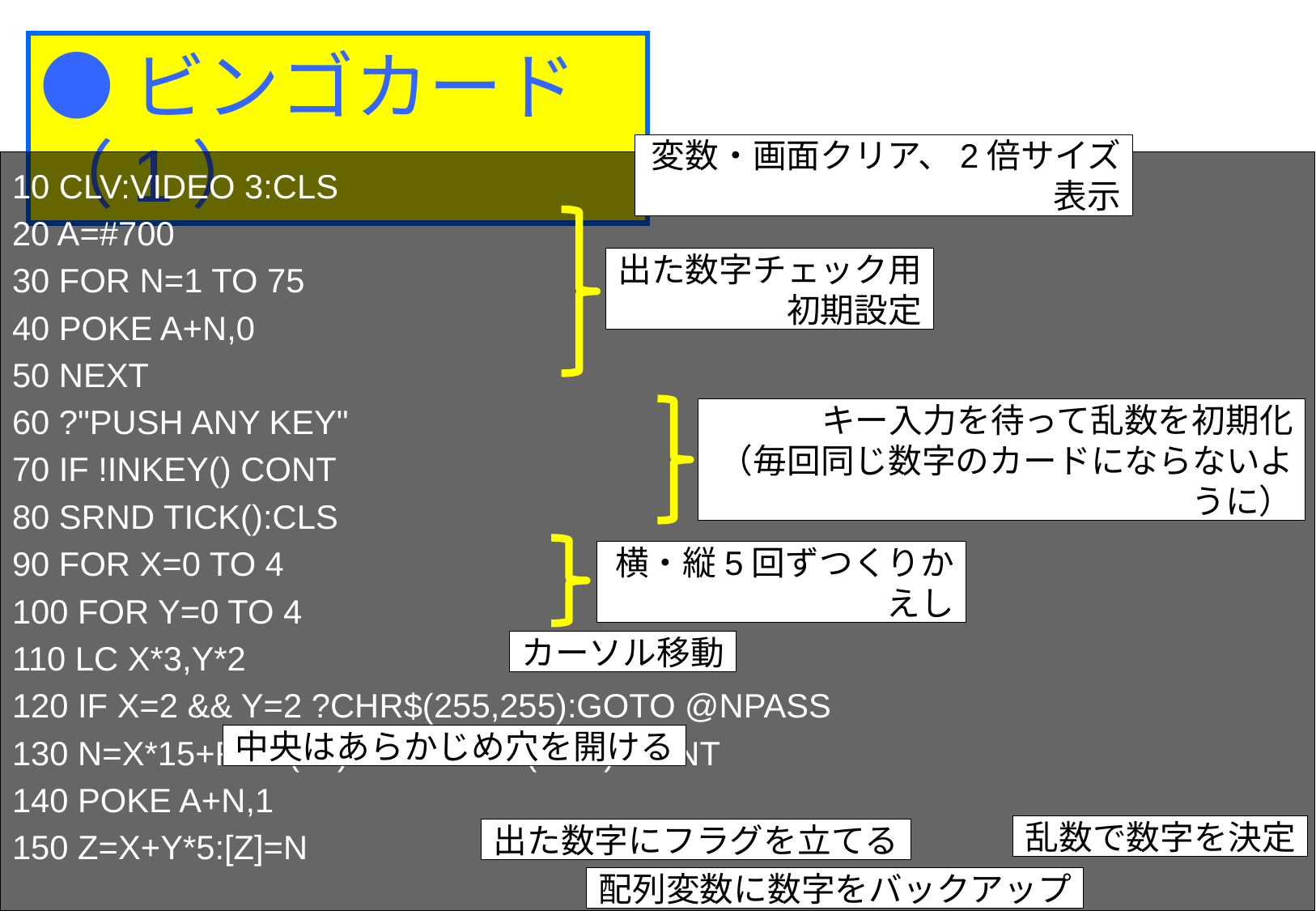

●ビンゴカード（1）
10 CLV:VIDEO 3:CLS
20 A=#700
30 FOR N=1 TO 75
40 POKE A+N,0
50 NEXT
60 ?"PUSH ANY KEY"
70 IF !INKEY() CONT
80 SRND TICK():CLS
90 FOR X=0 TO 4
100 FOR Y=0 TO 4
110 LC X*3,Y*2
120 IF X=2 && Y=2 ?CHR$(255,255):GOTO @NPASS
130 N=X*15+RND(15)+1:IF PEEK(A+N) CONT
140 POKE A+N,1
150 Z=X+Y*5:[Z]=N
変数・画面クリア、2倍サイズ表示

出た数字チェック用
初期設定

キー入力を待って乱数を初期化
（毎回同じ数字のカードにならないように）

横・縦5回ずつくりかえし
カーソル移動
中央はあらかじめ穴を開ける
乱数で数字を決定
出た数字にフラグを立てる
配列変数に数字をバックアップ